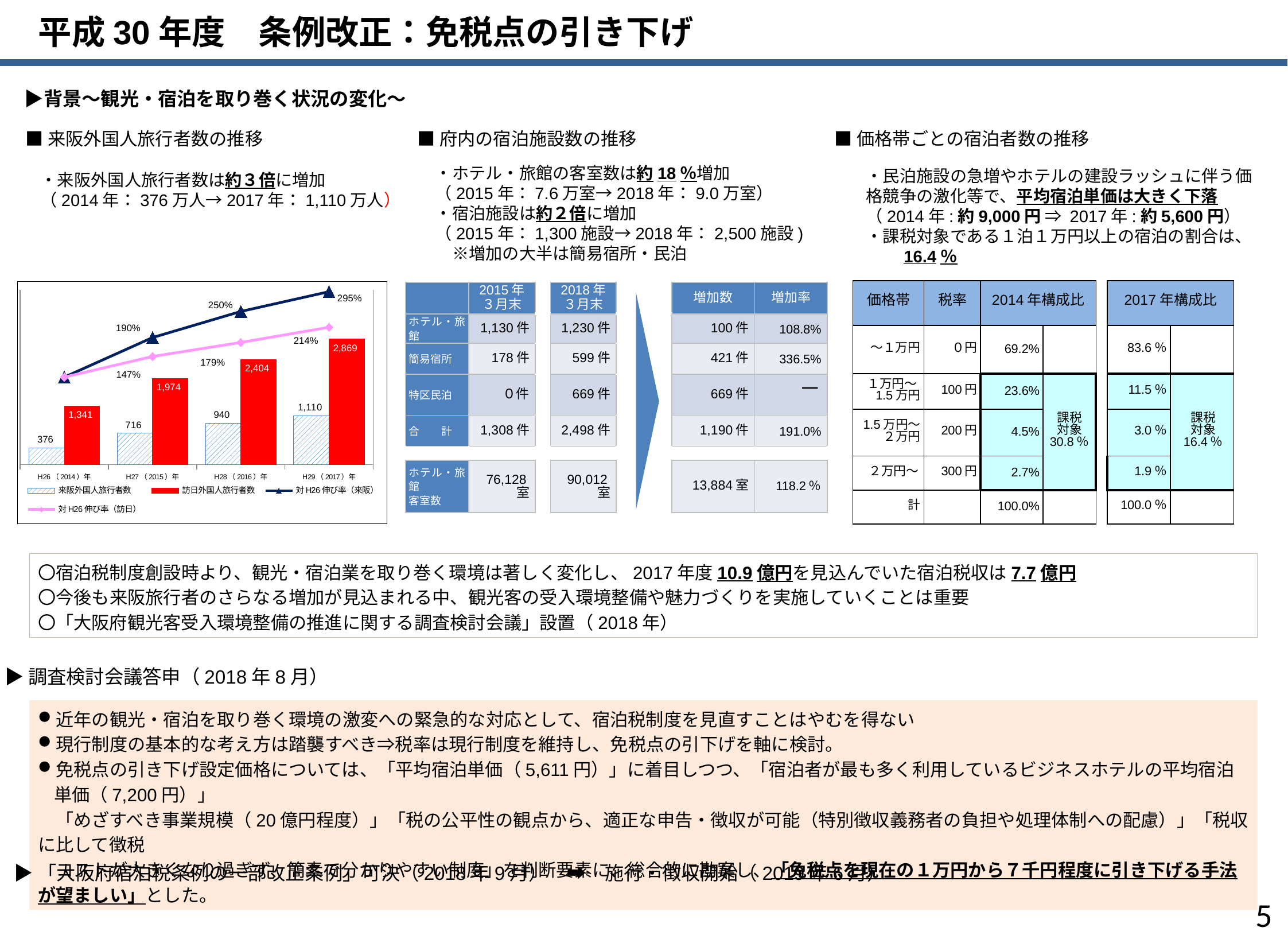

平成30年度　条例改正：免税点の引き下げ

　▶背景～観光・宿泊を取り巻く状況の変化～
■来阪外国人旅行者数の推移
■府内の宿泊施設数の推移
■価格帯ごとの宿泊者数の推移
・ホテル・旅館の客室数は約18％増加
（2015年：7.6万室→2018年：9.0万室）
・宿泊施設は約２倍に増加
（2015年：1,300施設→2018年：2,500施設)
　※増加の大半は簡易宿所・民泊
・民泊施設の急増やホテルの建設ラッシュに伴う価格競争の激化等で、平均宿泊単価は大きく下落
（2014年:約9,000円 ⇒ 2017年:約5,600円）
・課税対象である１泊１万円以上の宿泊の割合は、　　16.4％
・来阪外国人旅行者数は約３倍に増加
（2014年：376万人→2017年：1,110万人）
| 価格帯 | 税率 | 2014年構成比 |  |  | 2017年構成比 |  |
| --- | --- | --- | --- | --- | --- | --- |
| ～１万円 | ０円 | 69.2% |  |  | 83.6％ |  |
| １万円～1.5万円 | 100円 | 23.6% | 課税 対象 30.8％ |  | 11.5％ | 課税 対象 16.4％ |
| 1.5万円～２万円 | 200円 | 4.5% |  |  | 3.0％ |  |
| ２万円～ | 300円 | 2.7% |  |  | 1.9％ |  |
| 計 |  | 100.0% |  |  | 100.0％ |  |

### Chart

| Category | 来阪外国人旅行者数 | 訪日外国人旅行者数 | 対H26伸び率（来阪） | 対H26伸び率（訪日） |
|---|---|---|---|---|
| H26（2014）年 | 376.0 | 1341.0 | 1.0 | 1.0 |
| H27（2015）年 | 716.0 | 1974.0 | 1.9042553191489362 | 1.4720357941834452 |
| H28（2016）年 | 940.0 | 2404.0 | 2.5 | 1.7926920208799404 |
| H29（2017）年 | 1110.0 | 2869.0 | 2.952127659574468 | 2.13944817300522 |
|  | 2015年 ３月末 |  | 2018年 ３月末 |  | 増加数 | 増加率 |
| --- | --- | --- | --- | --- | --- | --- |
| ホテル・旅館 | 1,130件 |  | 1,230件 |  | 100件 | 108.8% |
| 簡易宿所 | 178件 |  | 599件 |  | 421件 | 336.5% |
| 特区民泊 | ０件 |  | 669件 |  | 669件 | － |
| 合　　計 | 1,308件 |  | 2,498件 |  | 1,190件 | 191.0% |
|  |  |  |  |  |  |  |
| ホテル・旅館 客室数 | 76,128室 |  | 90,012室 |  | 13,884室 | 118.2％ |

〇宿泊税制度創設時より、観光・宿泊業を取り巻く環境は著しく変化し、2017年度10.9億円を見込んでいた宿泊税収は7.7億円
〇今後も来阪旅行者のさらなる増加が見込まれる中、観光客の受入環境整備や魅力づくりを実施していくことは重要
〇「大阪府観光客受入環境整備の推進に関する調査検討会議」設置（2018年）
▶調査検討会議答申（2018年8月）
近年の観光・宿泊を取り巻く環境の激変への緊急的な対応として、宿泊税制度を見直すことはやむを得ない
現行制度の基本的な考え方は踏襲すべき⇒税率は現行制度を維持し、免税点の引下げを軸に検討。
免税点の引き下げ設定価格については、「平均宿泊単価（5,611円）」に着目しつつ、「宿泊者が最も多く利用しているビジネスホテルの平均宿泊単価（7,200円）」
　「めざすべき事業規模（20億円程度）」「税の公平性の観点から、適正な申告・徴収が可能（特別徴収義務者の負担や処理体制への配慮）」「税収に比して徴税
　コストが大きくなり過ぎず、簡素で分かりやすい制度」を判断要素に、総合的に勘案し、「免税点を現在の１万円から７千円程度に引き下げる手法が望ましい」とした。
▶「大阪府宿泊税条例の一部改正条例」可決（2018年9月）　➡　施行・徴収開始（2019年6月）
5